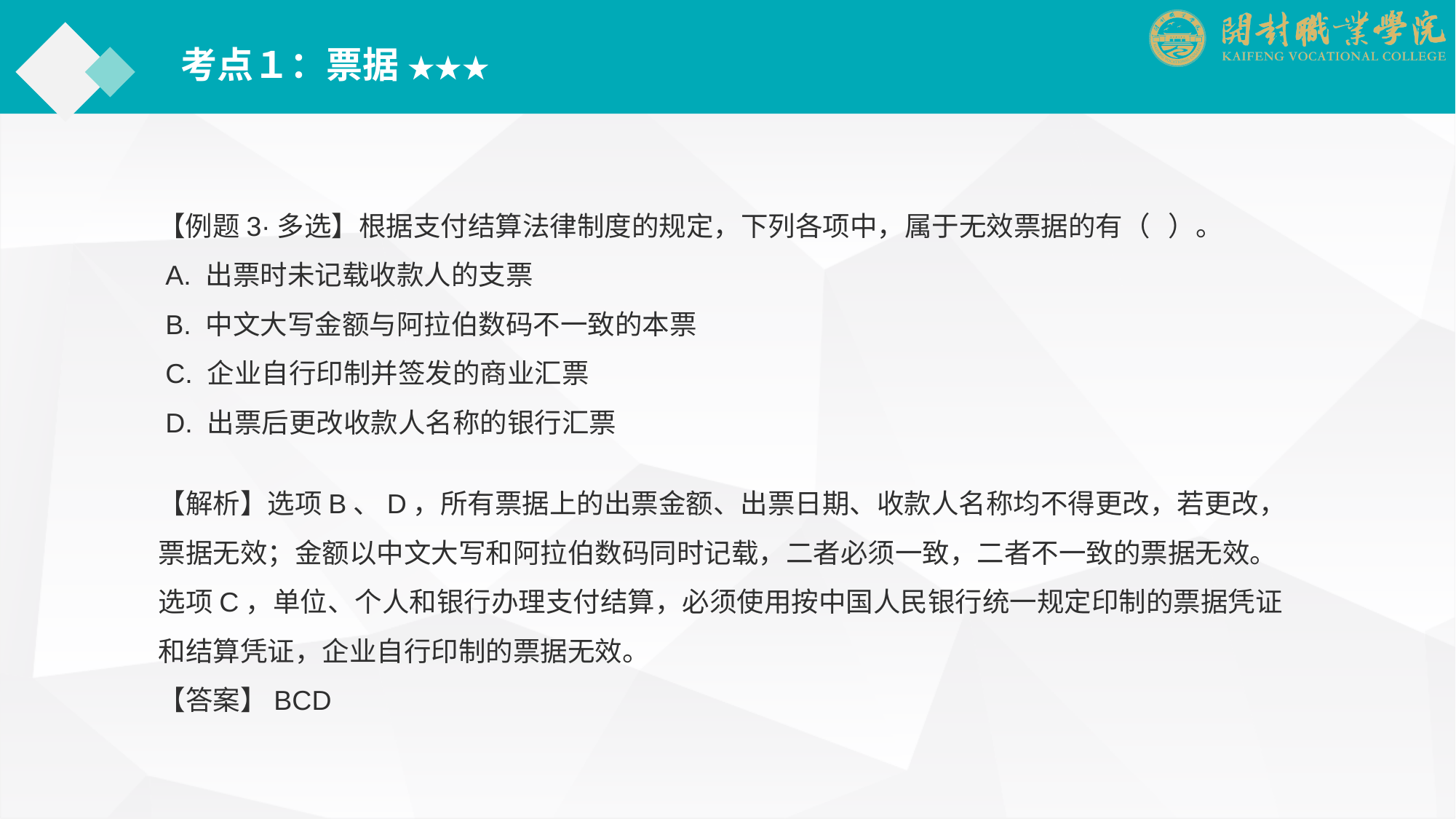

考点１：票据 ★★★
【例题3·多选】根据支付结算法律制度的规定，下列各项中，属于无效票据的有（   ）。
 A. 出票时未记载收款人的支票
 B. 中文大写金额与阿拉伯数码不一致的本票
 C. 企业自行印制并签发的商业汇票
 D. 出票后更改收款人名称的银行汇票
【解析】选项B、D，所有票据上的出票金额、出票日期、收款人名称均不得更改，若更改，票据无效；金额以中文大写和阿拉伯数码同时记载，二者必须一致，二者不一致的票据无效。选项C，单位、个人和银行办理支付结算，必须使用按中国人民银行统一规定印制的票据凭证和结算凭证，企业自行印制的票据无效。
【答案】BCD